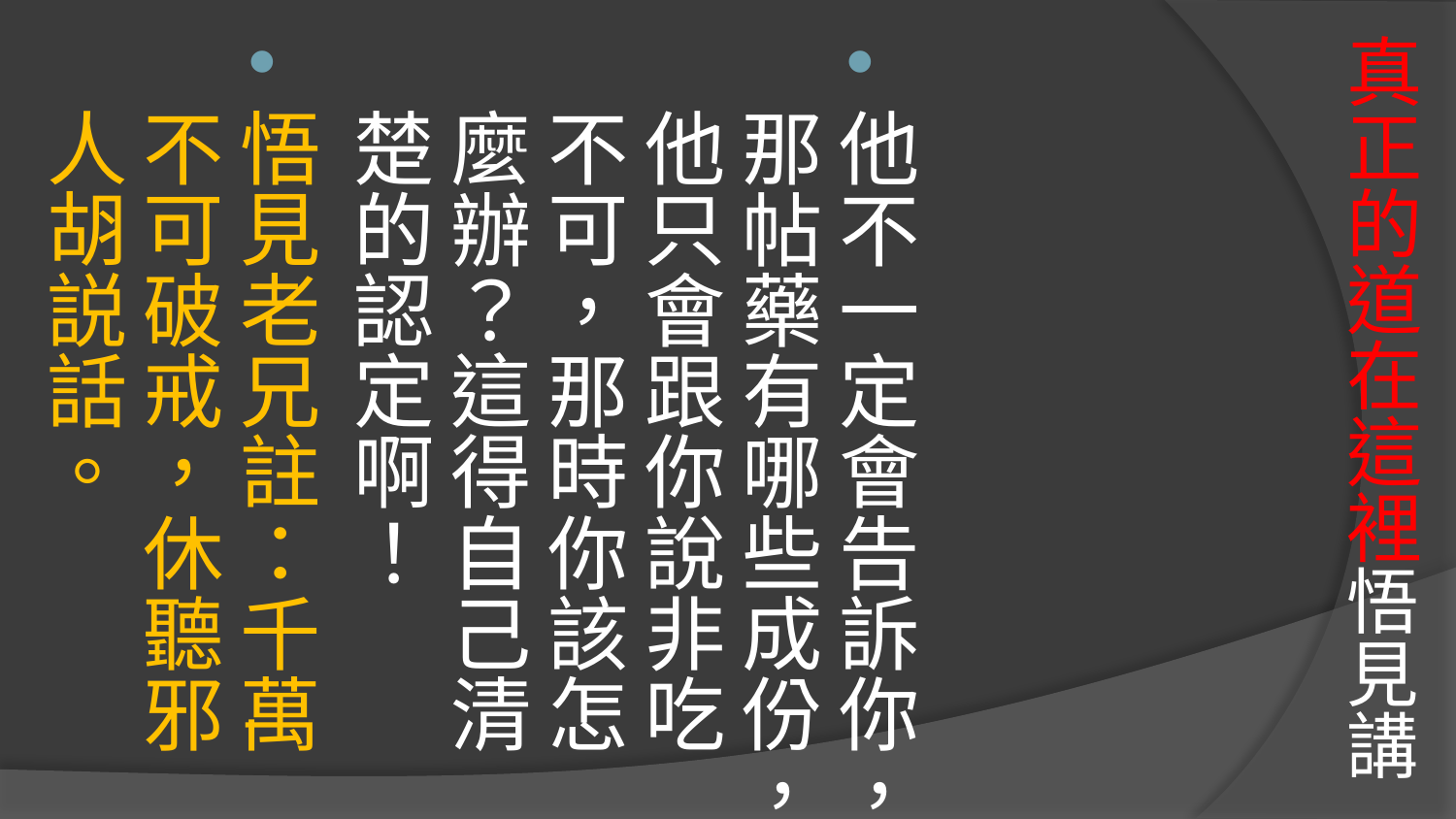

# 真正的道在這裡悟見講
他不一定會告訴你，那帖藥有哪些成份，他只會跟你說非吃不可，那時你該怎麼辦？這得自己清楚的認定啊！
悟見老兄註：千萬不可破戒，休聽邪人胡説話。